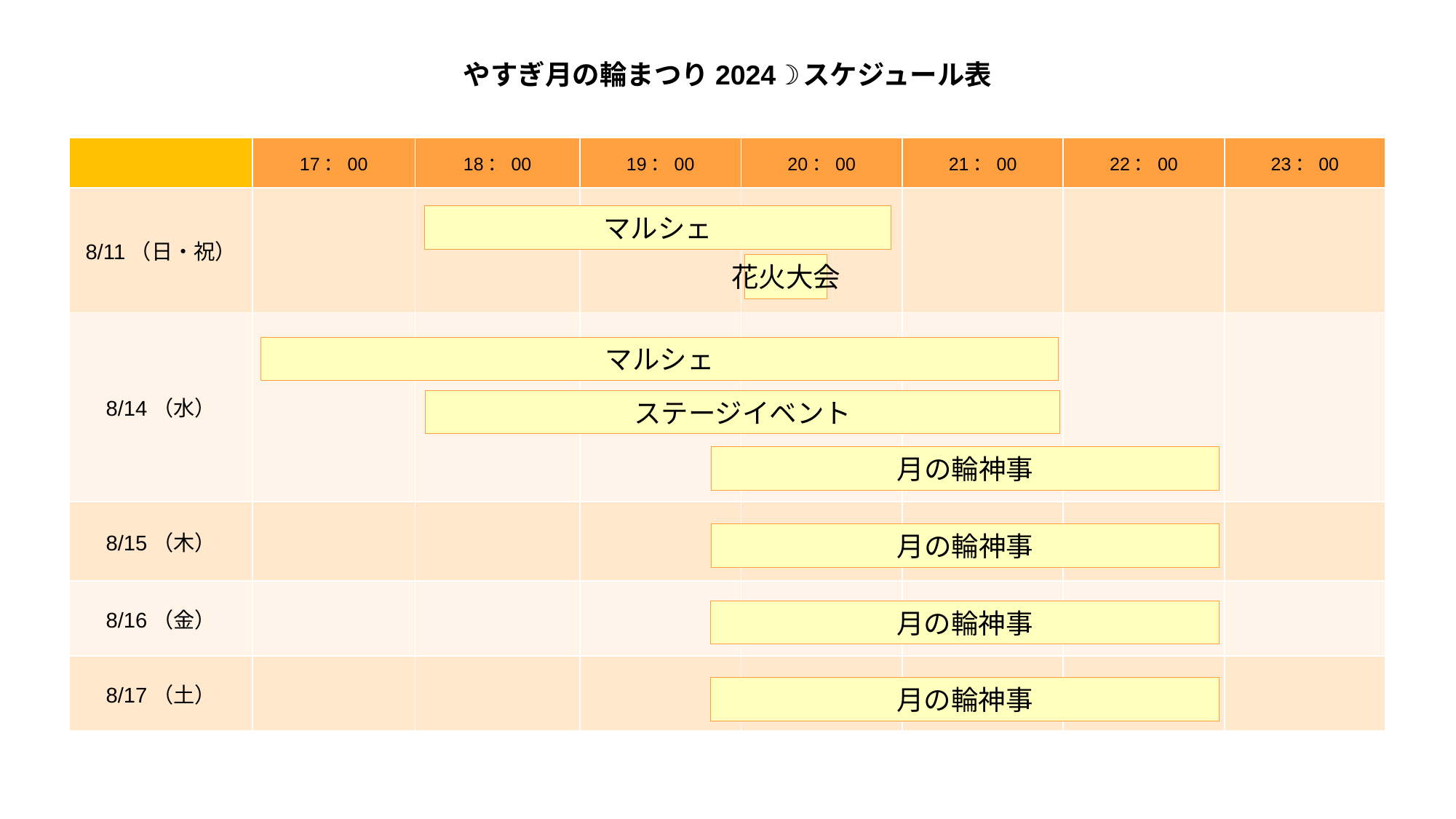

やすぎ月の輪まつり2024☽スケジュール表
|  | 17：00 | 18：00 | 19：00 | 20：00 | 21：00 | 22：00 | 23：00 |
| --- | --- | --- | --- | --- | --- | --- | --- |
| 8/11（日・祝） |  |  |  |  |  |  |  |
| 8/14（水） |  |  |  |  |  |  |  |
| 8/15（木） |  |  |  |  |  |  |  |
| 8/16（金） |  |  |  |  |  |  |  |
| 8/17（土） |  |  |  |  |  |  |  |
マルシェ
花火大会

マルシェ
ステージイベント
月の輪神事
月の輪神事
月の輪神事
月の輪神事